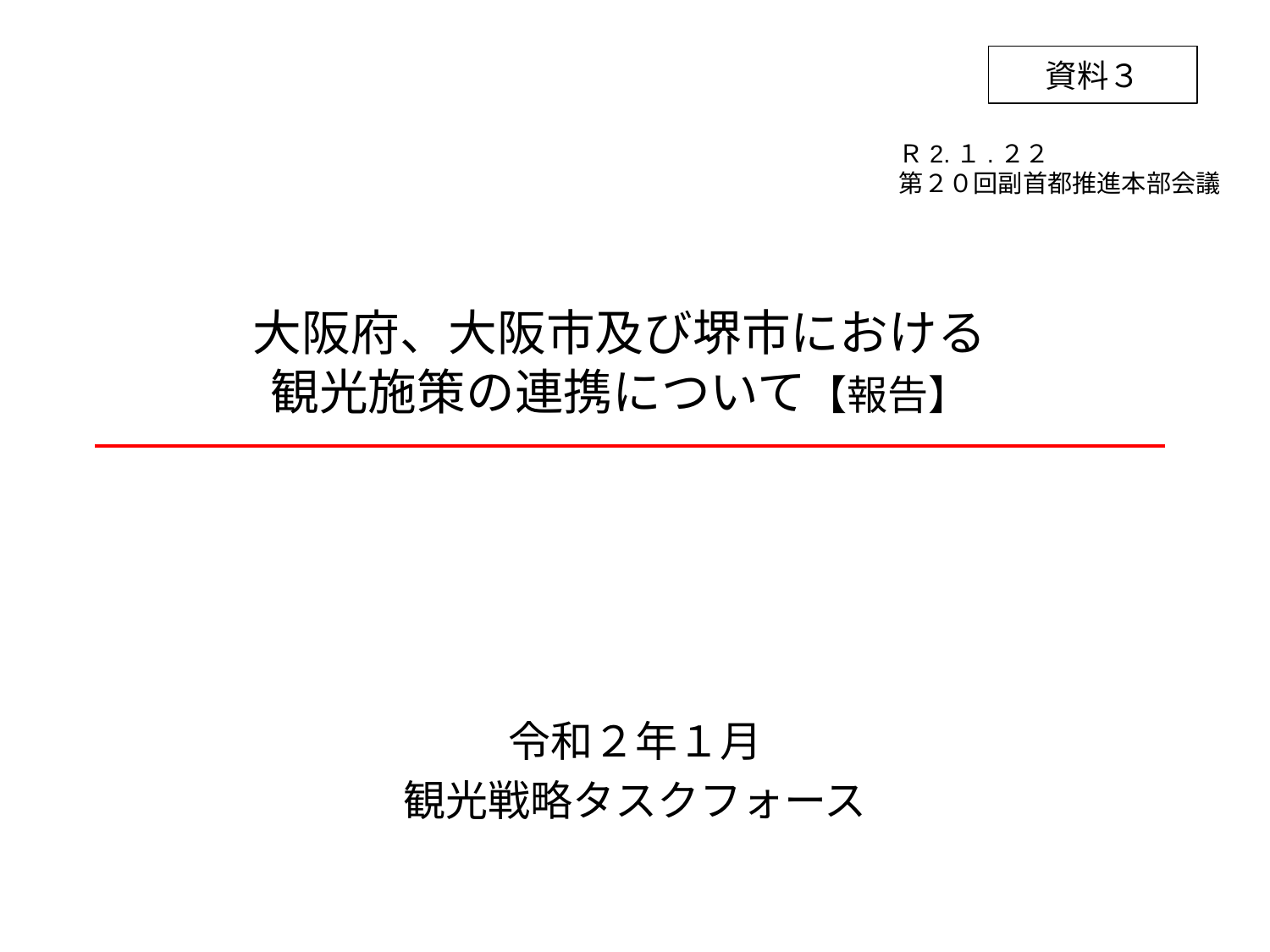

資料３
Ｒ2.１.２２
第２０回副首都推進本部会議
# 大阪府、大阪市及び堺市における 観光施策の連携について【報告】
令和２年１月
観光戦略タスクフォース